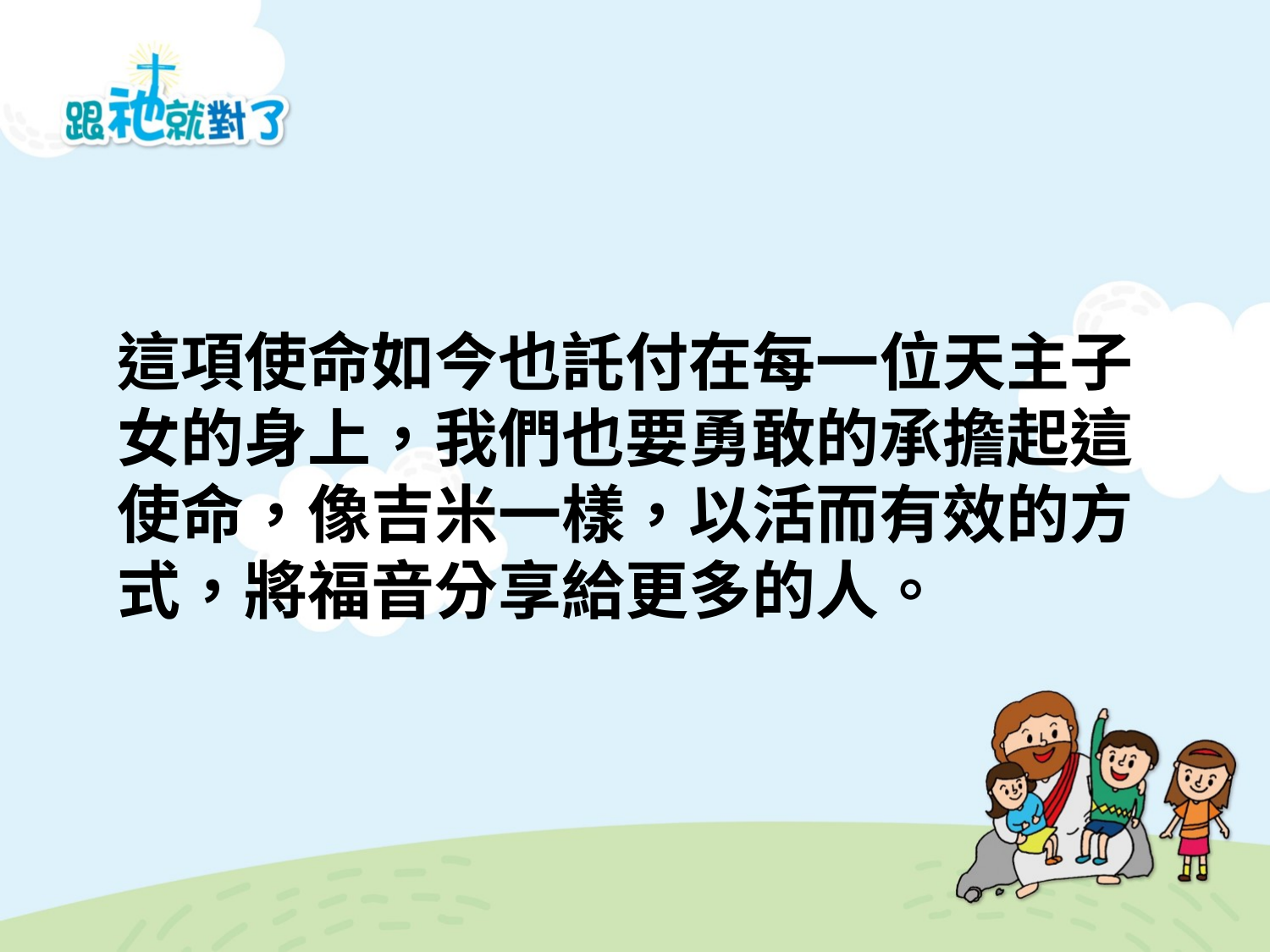

這項使命如今也託付在每一位天主子女的身上，我們也要勇敢的承擔起這使命，像吉米一樣，以活而有效的方式，將福音分享給更多的人。